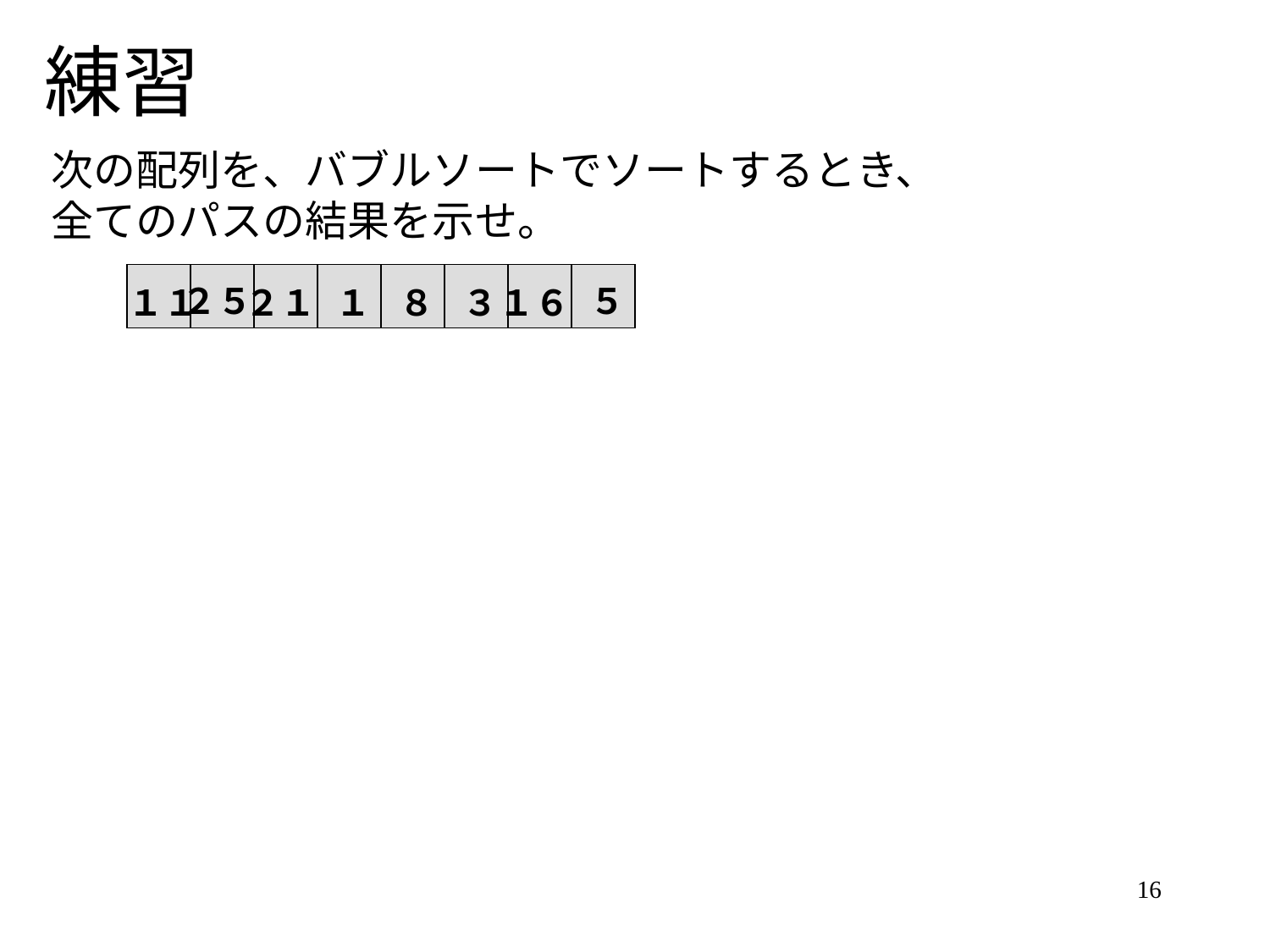

# 練習
次の配列を、バブルソートでソートするとき、
全てのパスの結果を示せ。

２５
５
１１
２１
１
８
３
１６
16